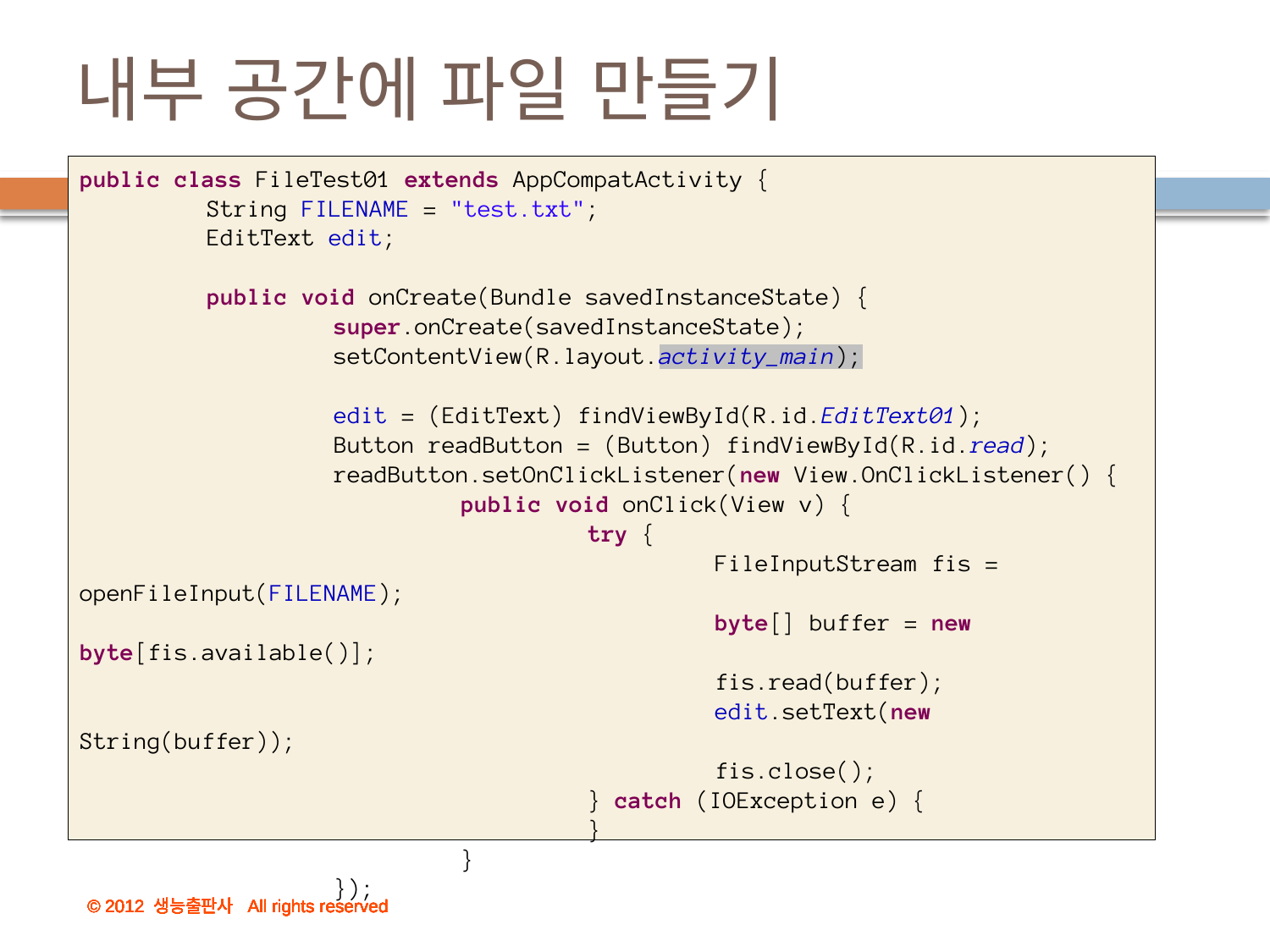

# 내부 공간에 파일 만들기
public class FileTest01 extends AppCompatActivity {
	String FILENAME = "test.txt";
	EditText edit;

	public void onCreate(Bundle savedInstanceState) {
		super.onCreate(savedInstanceState);
		setContentView(R.layout.activity_main);

		edit = (EditText) findViewById(R.id.EditText01);
		Button readButton = (Button) findViewById(R.id.read);
		readButton.setOnClickListener(new View.OnClickListener() {
			public void onClick(View v) {
				try {
					FileInputStream fis = openFileInput(FILENAME);
					byte[] buffer = new byte[fis.available()];
					fis.read(buffer);
					edit.setText(new String(buffer));
					fis.close();
				} catch (IOException e) {
				}
			}
		});